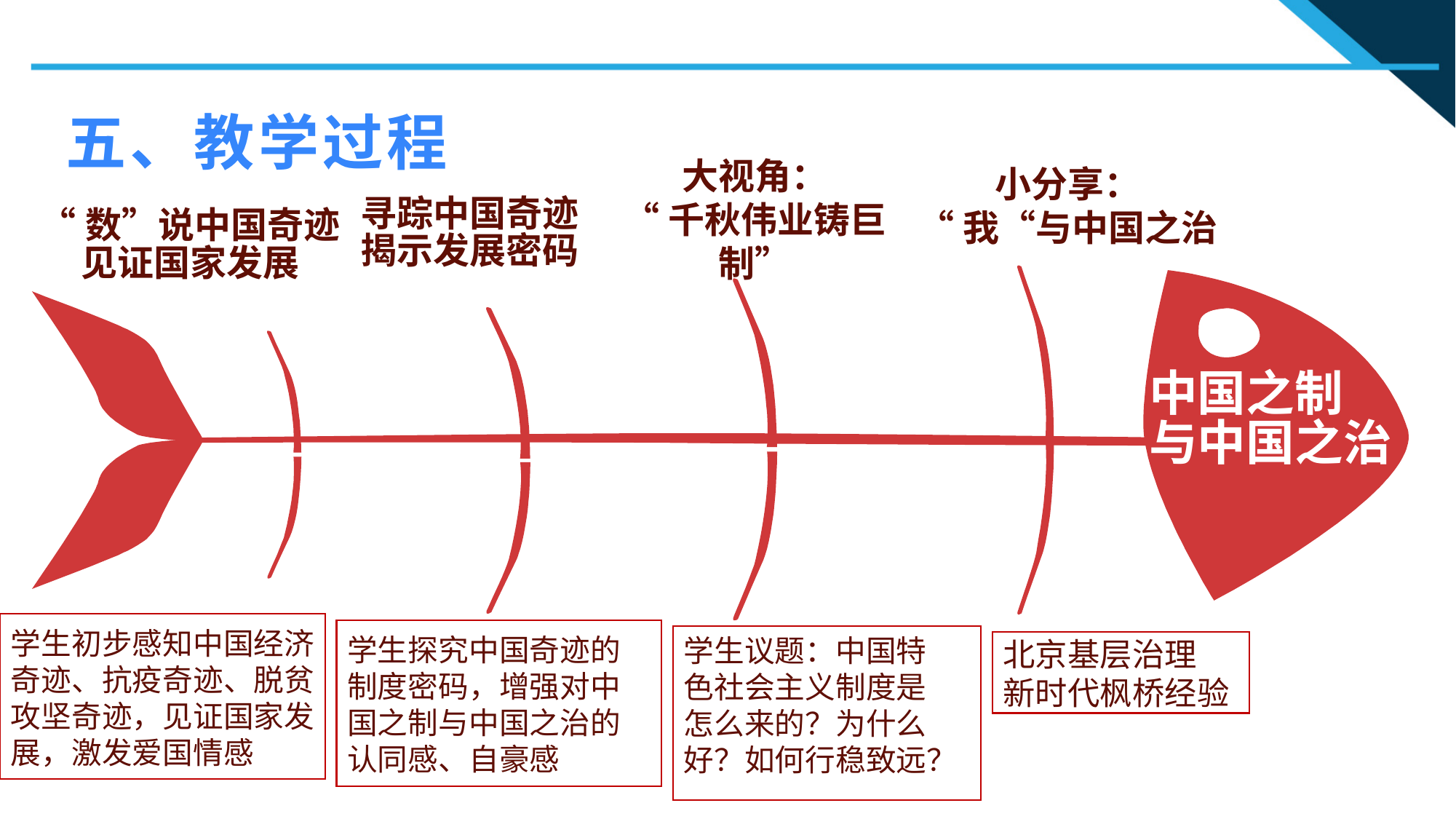

五、教学过程
小分享：
“我“与中国之治

大视角：
“千秋伟业铸巨制”
“数”说中国奇迹
见证国家发展
寻踪中国奇迹
揭示发展密码

中国之制
与中国之治

学生初步感知中国经济奇迹、抗疫奇迹、脱贫攻坚奇迹，见证国家发展，激发爱国情感

学生探究中国奇迹的制度密码，增强对中国之制与中国之治的认同感、自豪感
学生议题：中国特色社会主义制度是怎么来的？为什么好？如何行稳致远？

北京基层治理
新时代枫桥经验